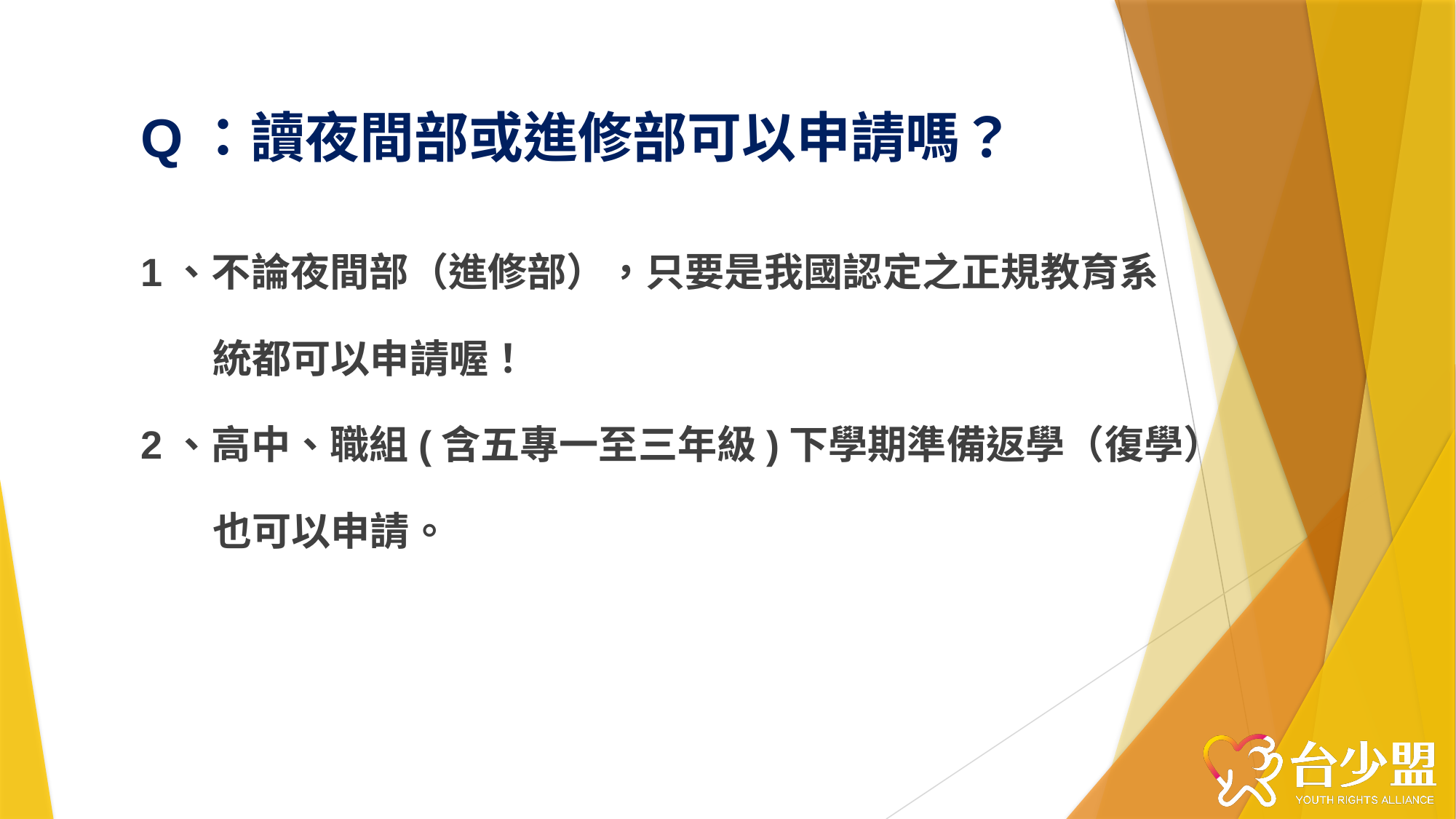

# Q：讀夜間部或進修部可以申請嗎？
1、不論夜間部（進修部），只要是我國認定之正規教育系
       統都可以申請喔！
2、高中、職組(含五專一至三年級)下學期準備返學（復學）
       也可以申請。